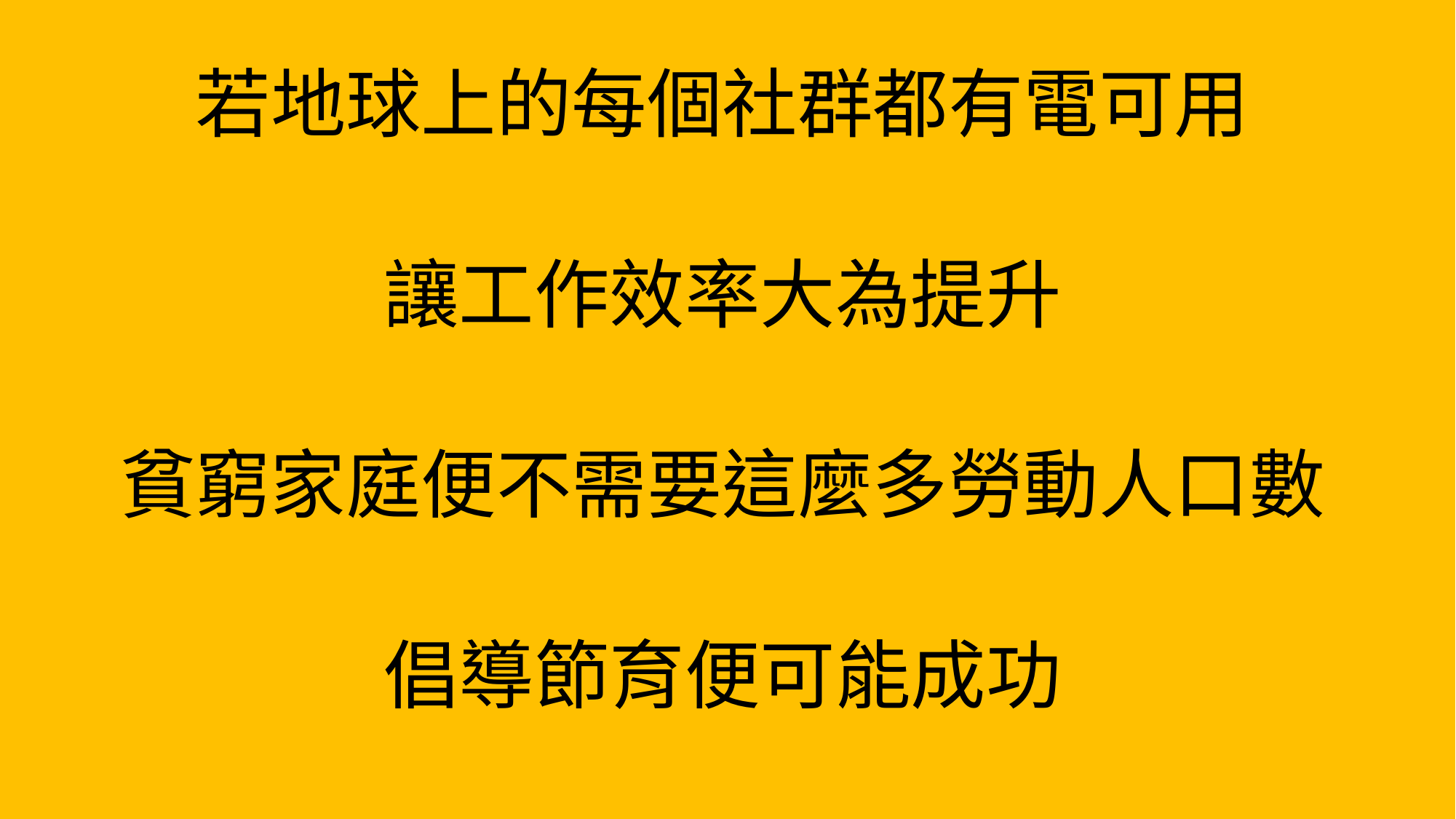

若地球上的每個社群都有電可用

讓工作效率大為提升

貧窮家庭便不需要這麼多勞動人口數

倡導節育便可能成功